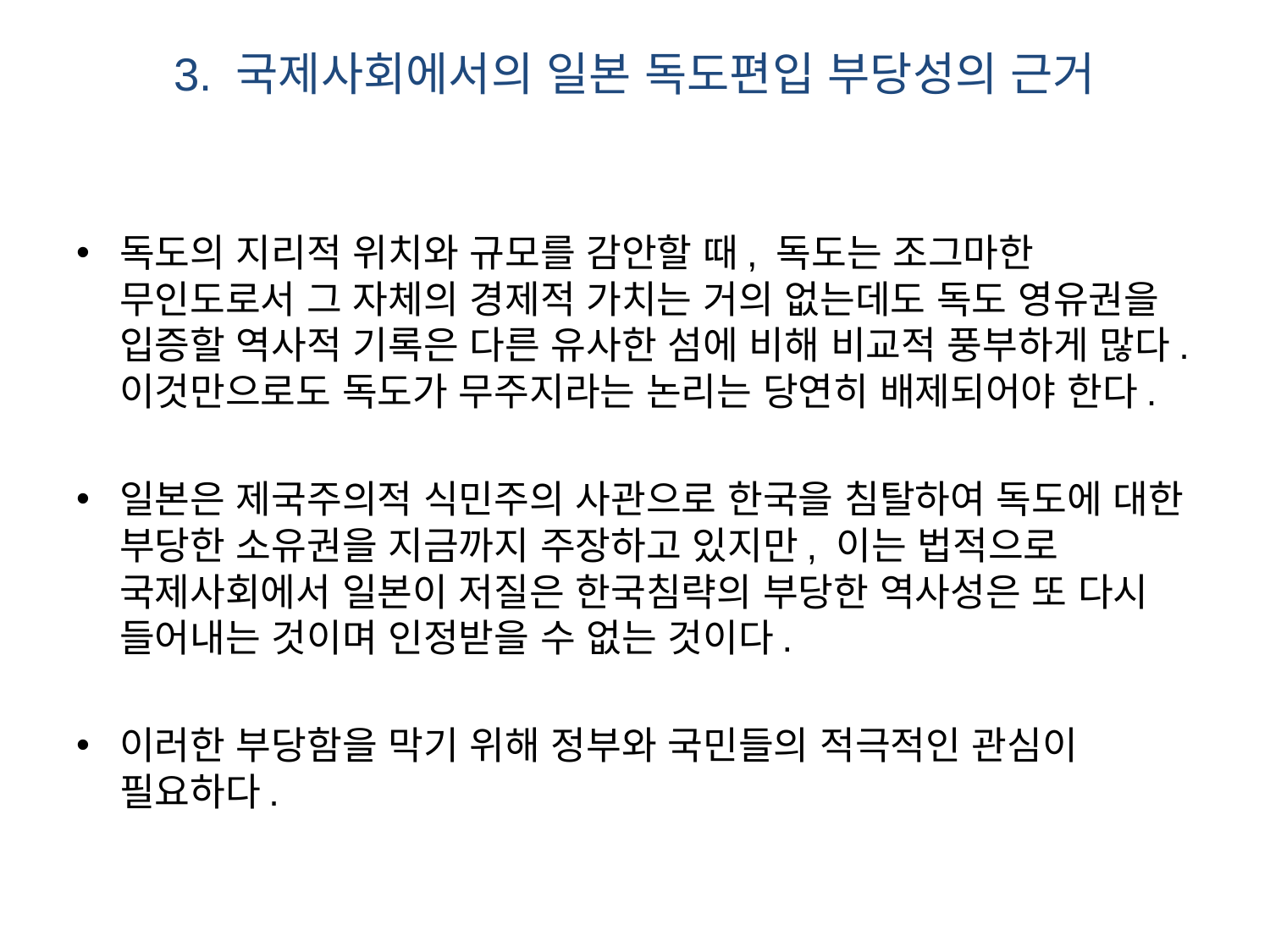

# 3. 국제사회에서의 일본 독도편입 부당성의 근거
독도의 지리적 위치와 규모를 감안할 때, 독도는 조그마한 무인도로서 그 자체의 경제적 가치는 거의 없는데도 독도 영유권을 입증할 역사적 기록은 다른 유사한 섬에 비해 비교적 풍부하게 많다. 이것만으로도 독도가 무주지라는 논리는 당연히 배제되어야 한다.

일본은 제국주의적 식민주의 사관으로 한국을 침탈하여 독도에 대한 부당한 소유권을 지금까지 주장하고 있지만, 이는 법적으로 국제사회에서 일본이 저질은 한국침략의 부당한 역사성은 또 다시 들어내는 것이며 인정받을 수 없는 것이다.

이러한 부당함을 막기 위해 정부와 국민들의 적극적인 관심이 필요하다.